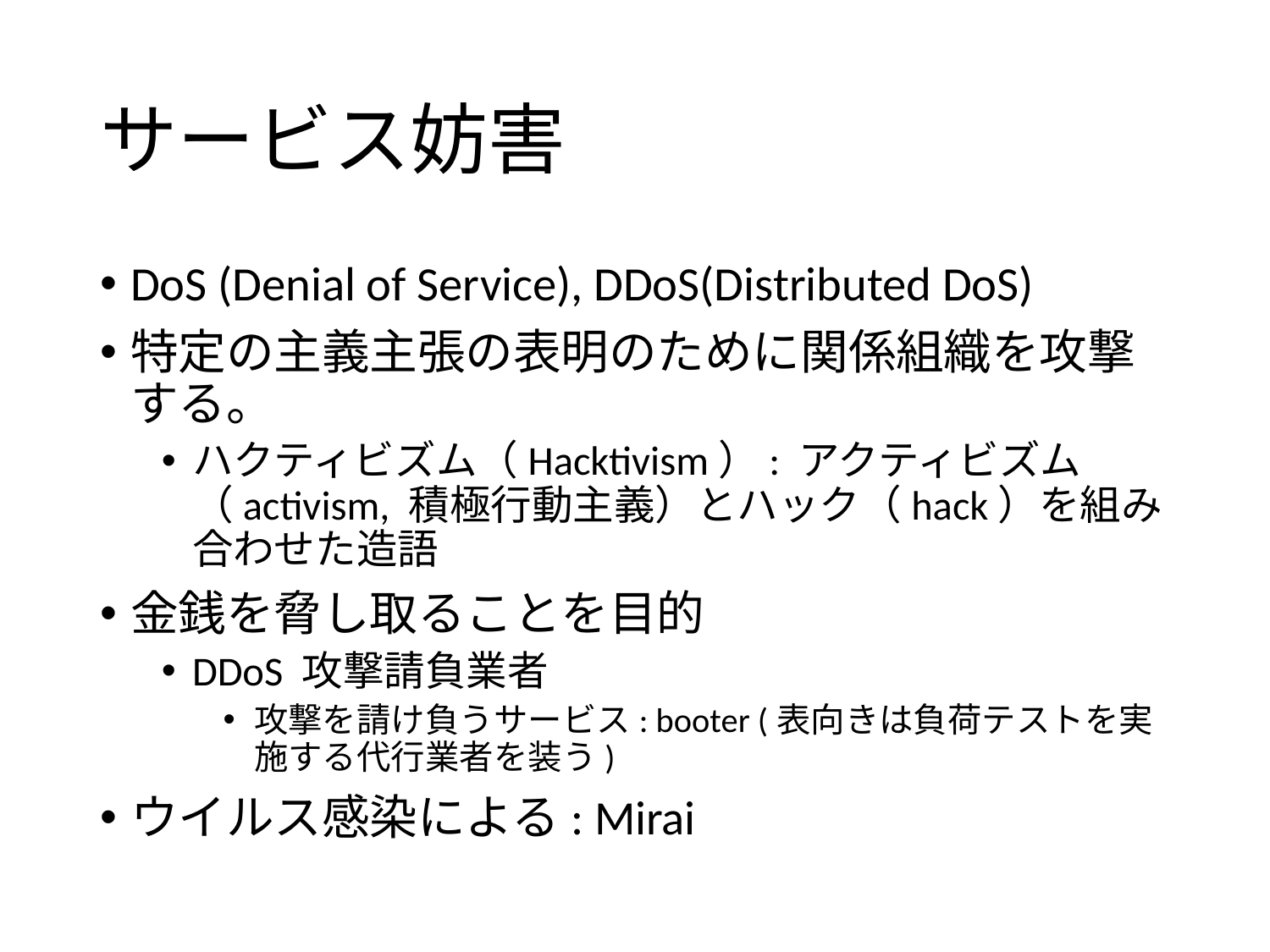

# サービス妨害
DoS (Denial of Service), DDoS(Distributed DoS)
特定の主義主張の表明のために関係組織を攻撃する。
ハクティビズム（Hacktivism）: アクティビズム（activism, 積極行動主義）とハック（hack）を組み合わせた造語
金銭を脅し取ることを目的
DDoS 攻撃請負業者
攻撃を請け負うサービス: booter (表向きは負荷テストを実施する代行業者を装う)
ウイルス感染による: Mirai